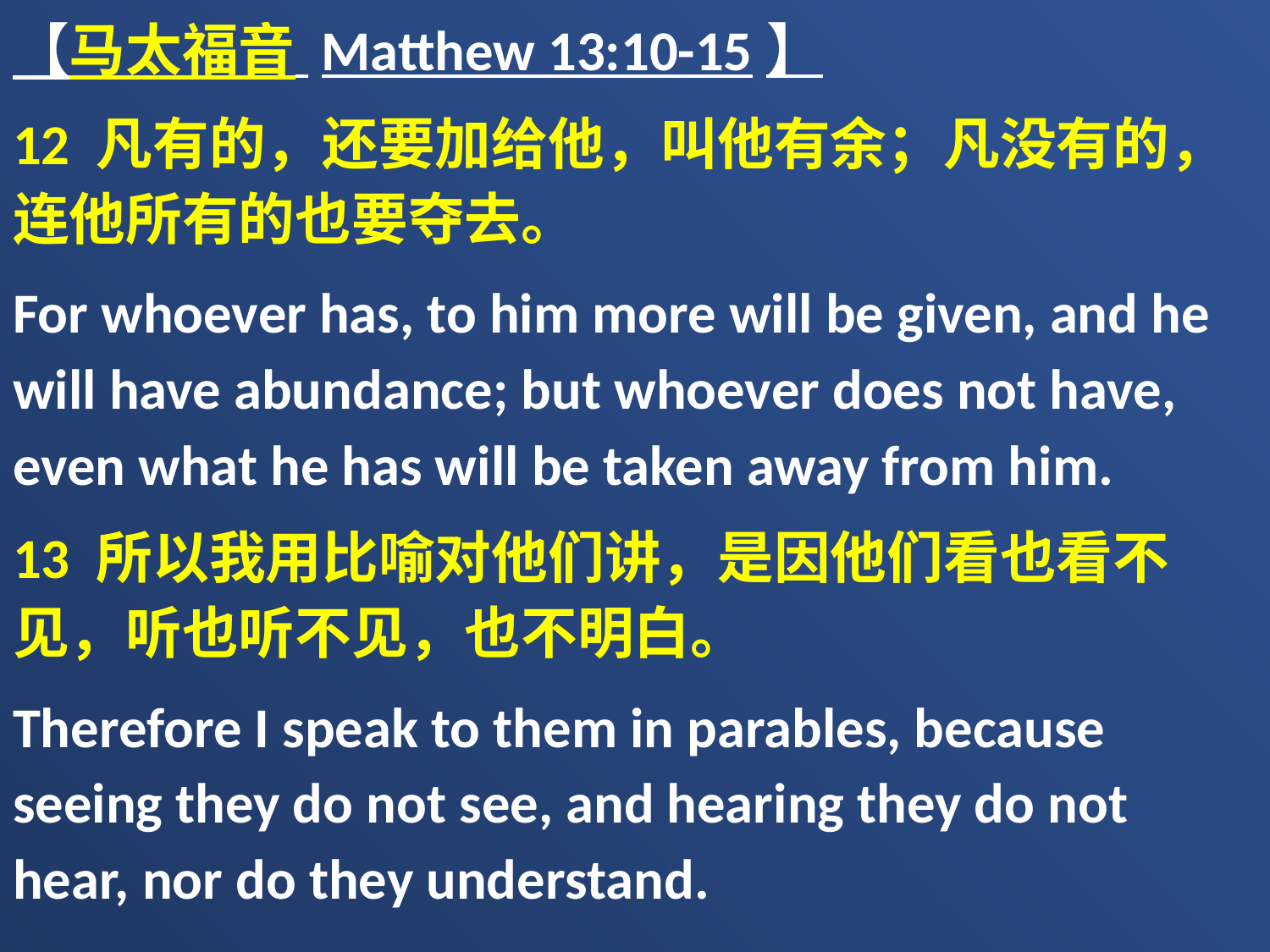

【马太福音 Matthew 13:10-15】
12 凡有的，还要加给他，叫他有余；凡没有的，连他所有的也要夺去。
For whoever has, to him more will be given, and he will have abundance; but whoever does not have, even what he has will be taken away from him.
13 所以我用比喻对他们讲，是因他们看也看不见，听也听不见，也不明白。
Therefore I speak to them in parables, because seeing they do not see, and hearing they do not hear, nor do they understand.